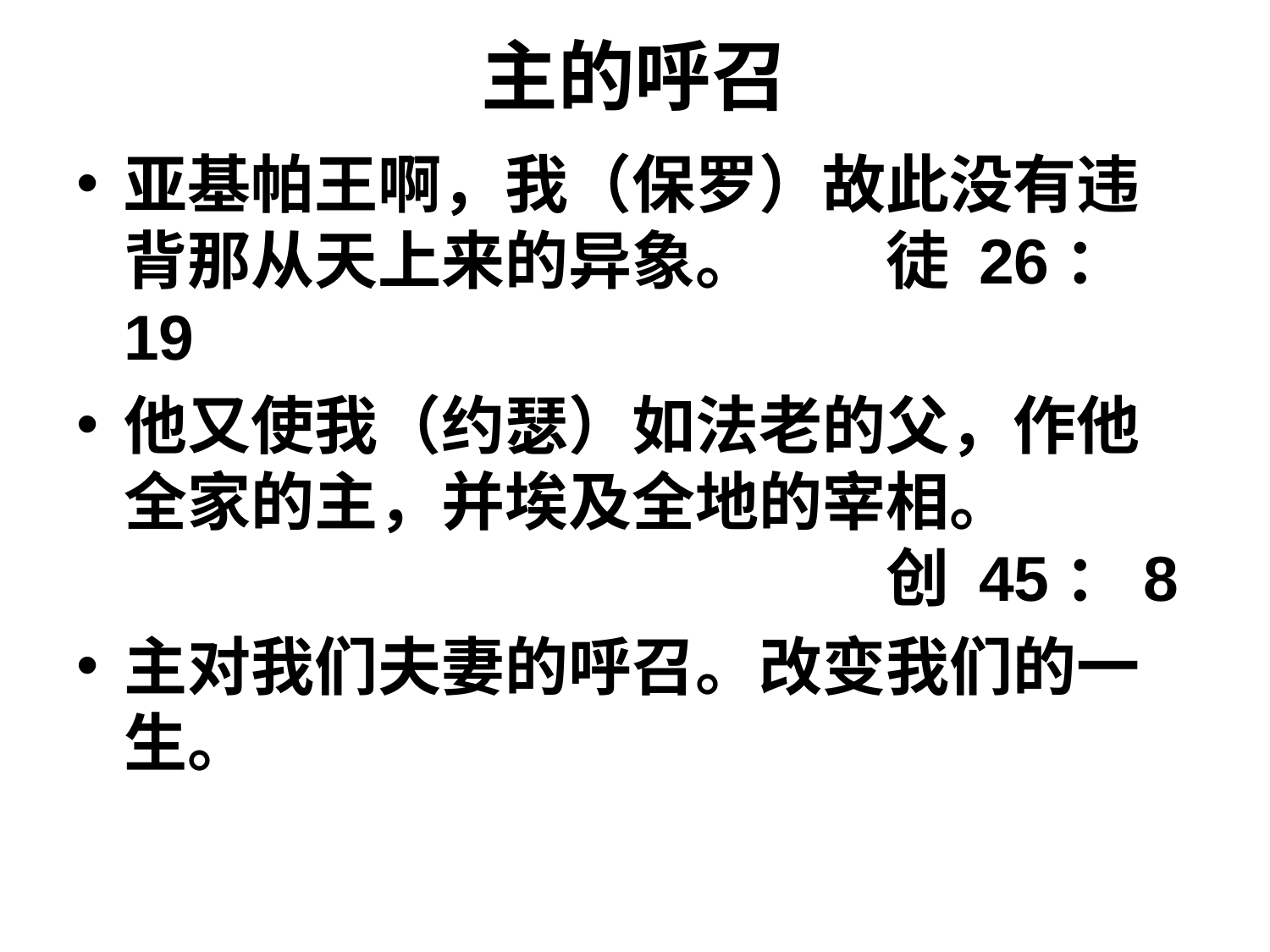

# 主的呼召
亚基帕王啊，我（保罗）故此没有违背那从天上来的异象。	徒 26：19
他又使我（约瑟）如法老的父，作他全家的主，并埃及全地的宰相。							创 45：8
主对我们夫妻的呼召。改变我们的一生。